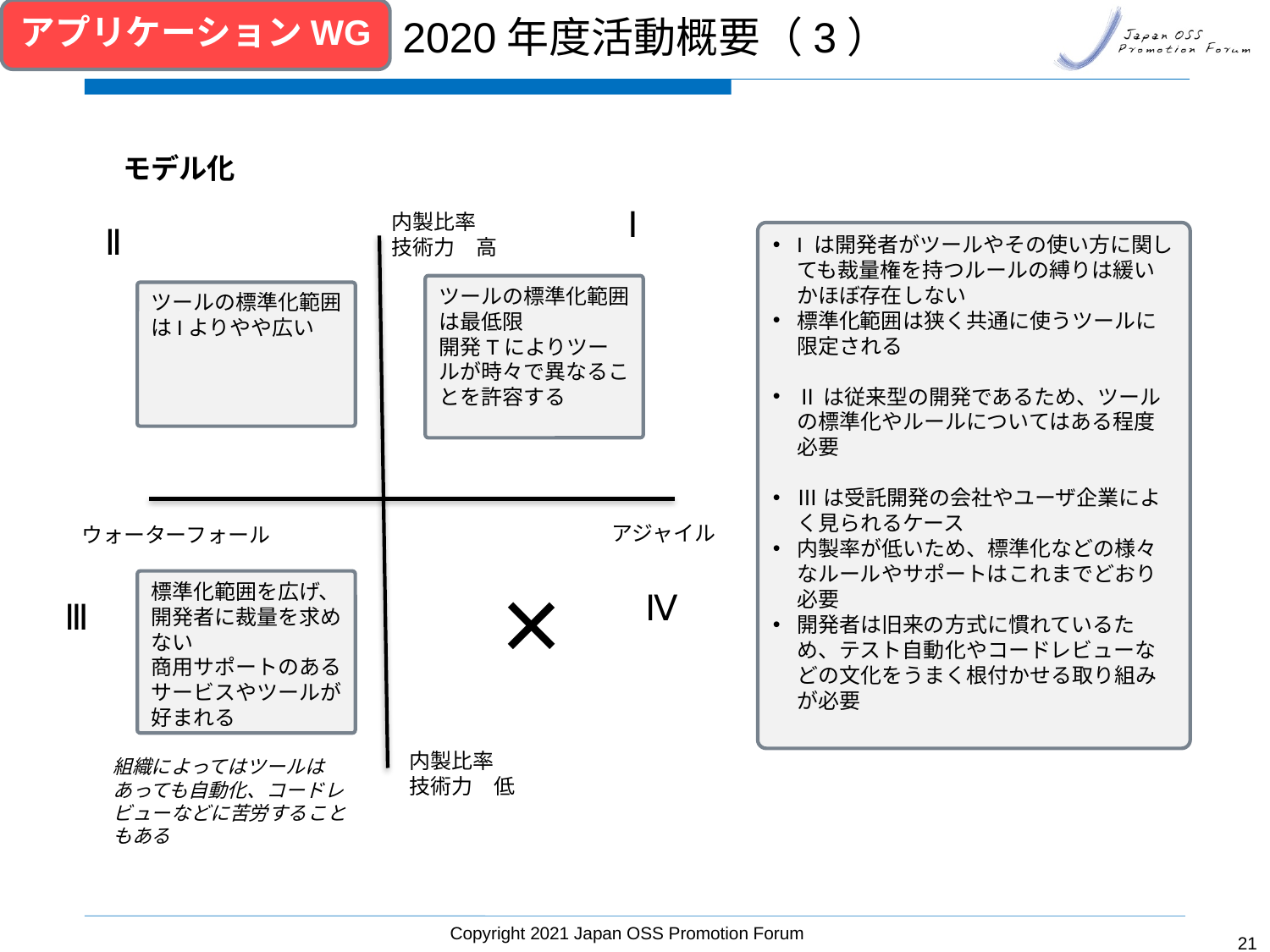

アプリケーションWG
2020年度活動概要（3）
モデル化
Ⅰ
内製比率
技術力　高
Ⅱ
I は開発者がツールやその使い方に関しても裁量権を持つルールの縛りは緩いかほぼ存在しない
標準化範囲は狭く共通に使うツールに限定される
Ⅱは従来型の開発であるため、ツールの標準化やルールについてはある程度必要

Ⅲは受託開発の会社やユーザ企業によく見られるケース
内製率が低いため、標準化などの様々なルールやサポートはこれまでどおり必要
開発者は旧来の方式に慣れているため、テスト自動化やコードレビューなどの文化をうまく根付かせる取り組みが必要
ツールの標準化範囲は最低限
開発Tによりツールが時々で異なることを許容する
ツールの標準化範囲はIよりやや広い
アジャイル
ウォーターフォール
×
標準化範囲を広げ、開発者に裁量を求めない
商用サポートのあるサービスやツールが好まれる
Ⅳ
Ⅲ
内製比率
技術力　低
組織によってはツールはあっても自動化、コードレビューなどに苦労することもある
Copyright 2021 Japan OSS Promotion Forum
21